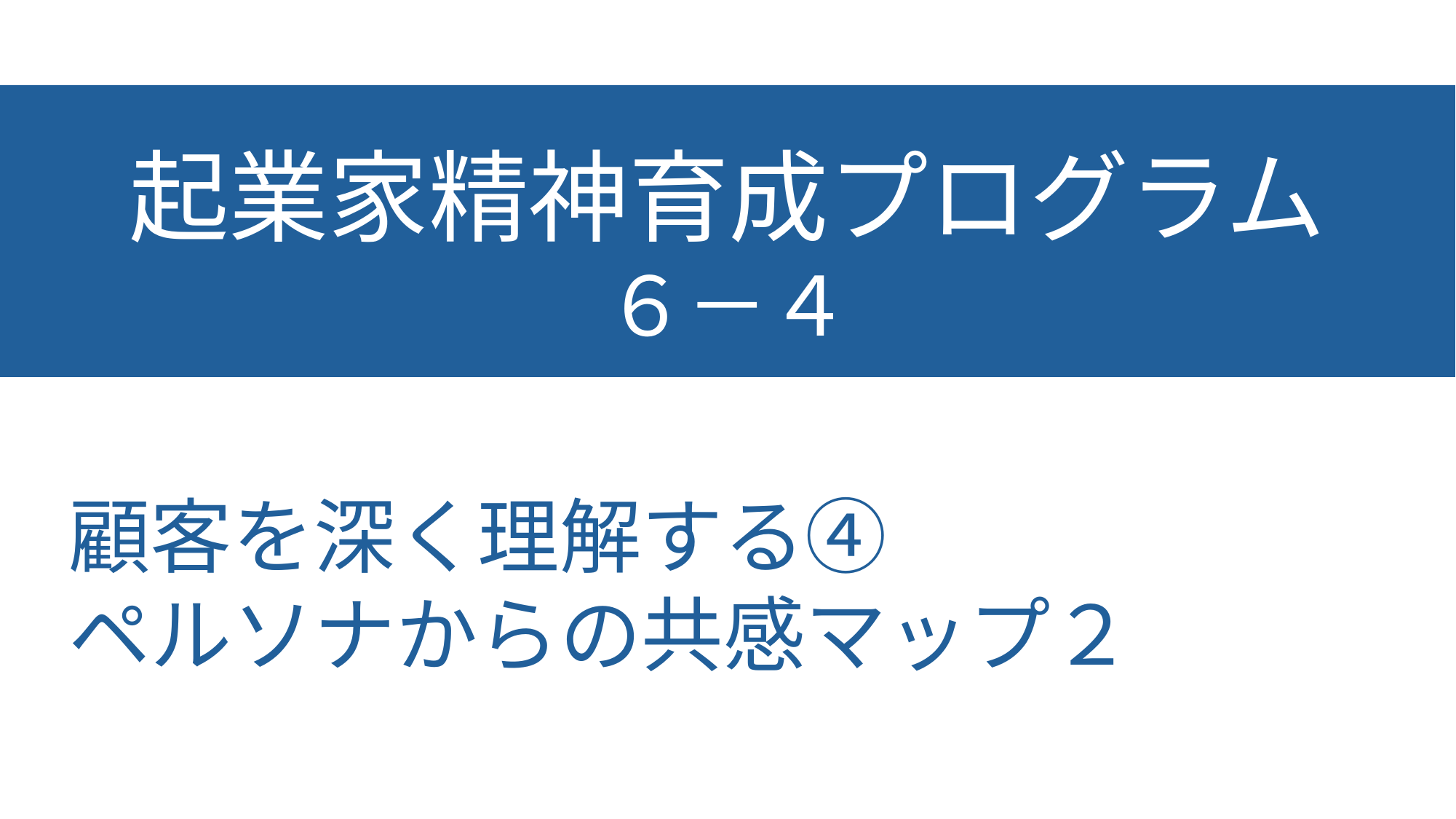

起業家精神育成プログラム
６－４
顧客を深く理解する④
ペルソナからの共感マップ２